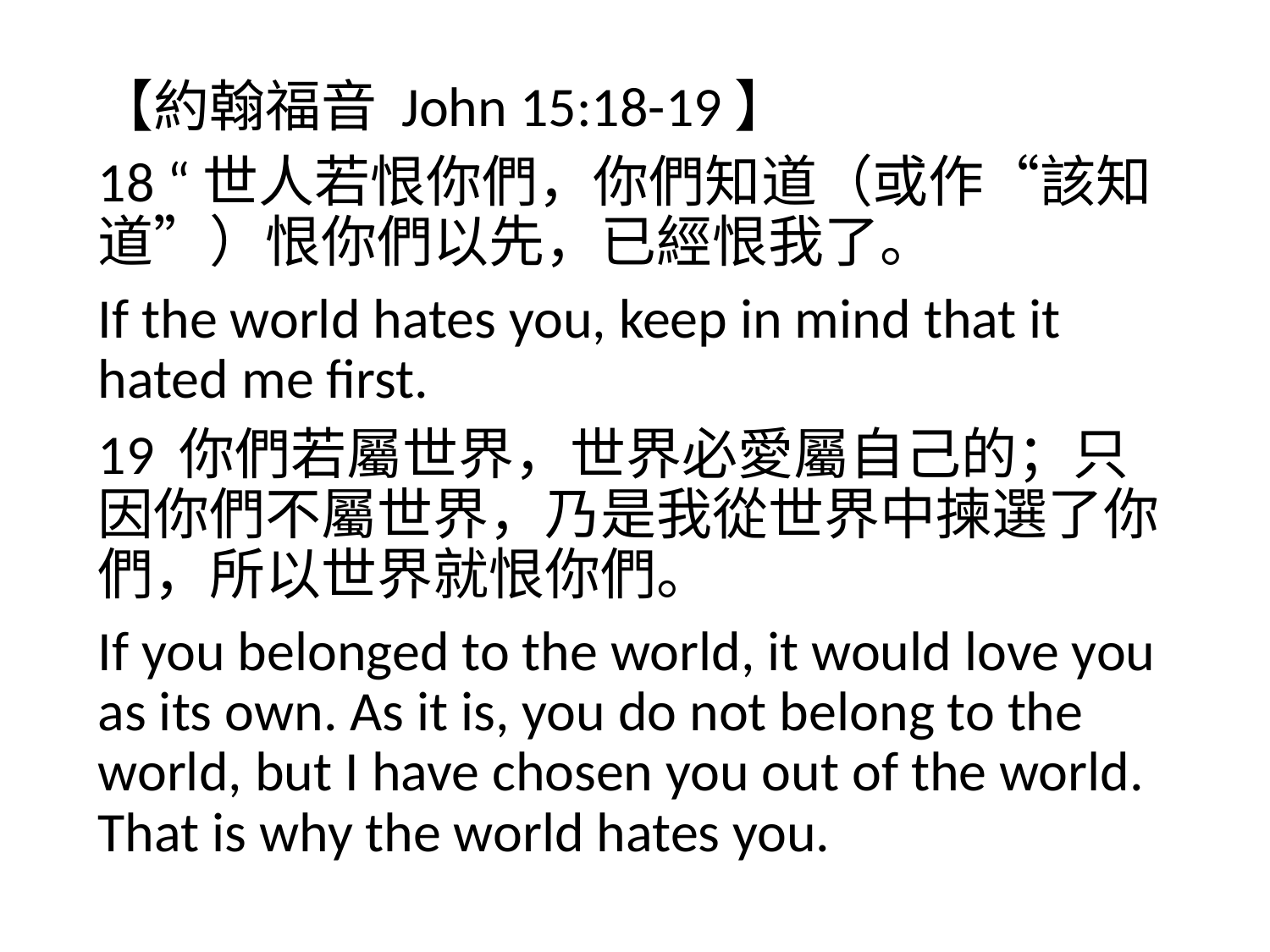

【約翰福音 John 15:18-19】
18 “世人若恨你們，你們知道（或作“該知道”）恨你們以先，已經恨我了。
If the world hates you, keep in mind that it hated me first.
19 你們若屬世界，世界必愛屬自己的；只因你們不屬世界，乃是我從世界中揀選了你們，所以世界就恨你們。
If you belonged to the world, it would love you as its own. As it is, you do not belong to the world, but I have chosen you out of the world. That is why the world hates you.